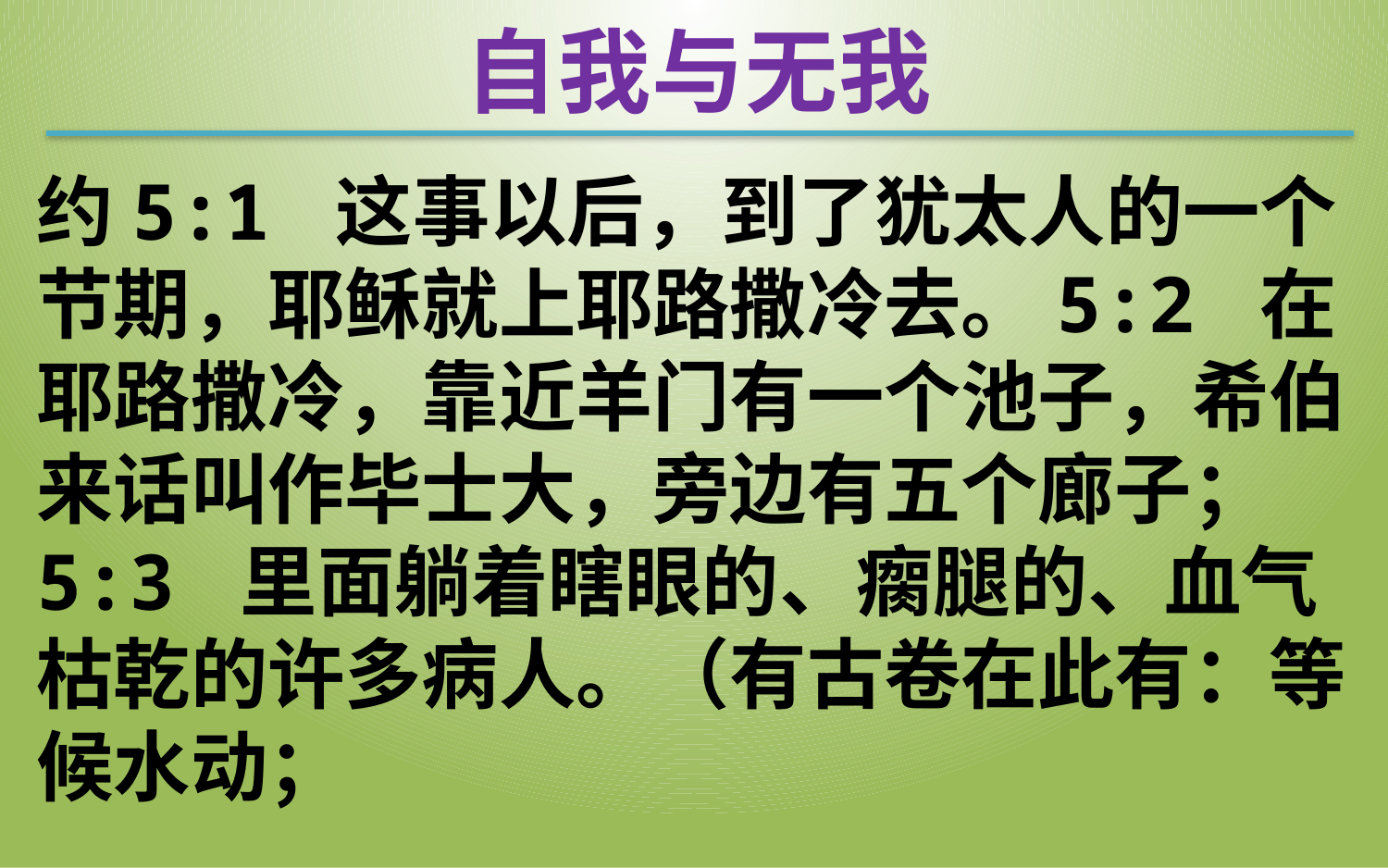

自我与无我
约5:1 这事以后，到了犹太人的一个节期，耶稣就上耶路撒冷去。5:2 在耶路撒冷，靠近羊门有一个池子，希伯来话叫作毕士大，旁边有五个廊子；5:3 里面躺着瞎眼的、瘸腿的、血气枯乾的许多病人。（有古卷在此有：等候水动；